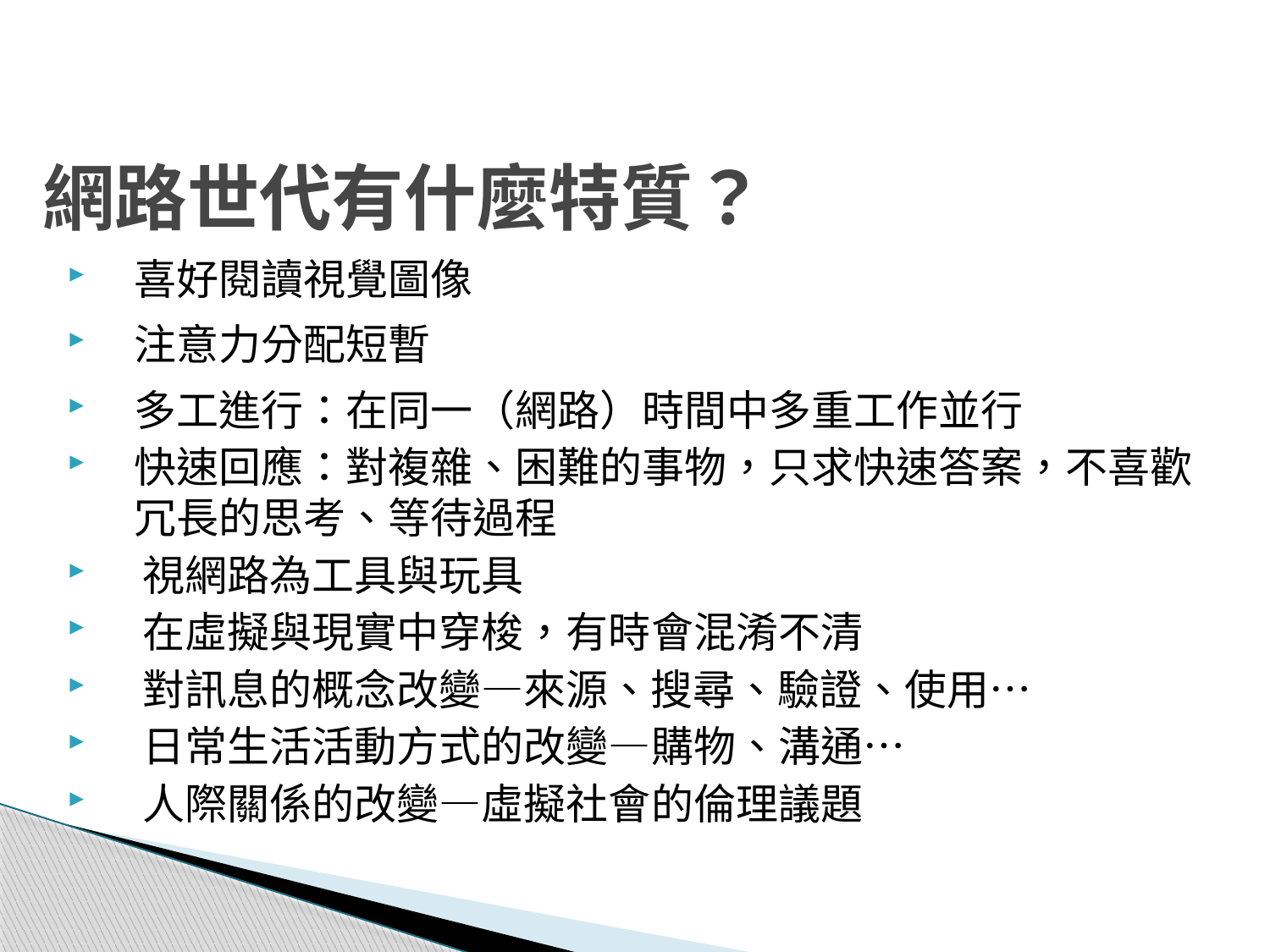

# 網路世代有什麼特質？
喜好閱讀視覺圖像
注意力分配短暫
多工進行：在同一（網路）時間中多重工作並行
快速回應：對複雜、困難的事物，只求快速答案，不喜歡冗長的思考、等待過程
視網路為工具與玩具
在虛擬與現實中穿梭，有時會混淆不清
對訊息的概念改變—來源、搜尋、驗證、使用…
日常生活活動方式的改變—購物、溝通…
人際關係的改變—虛擬社會的倫理議題